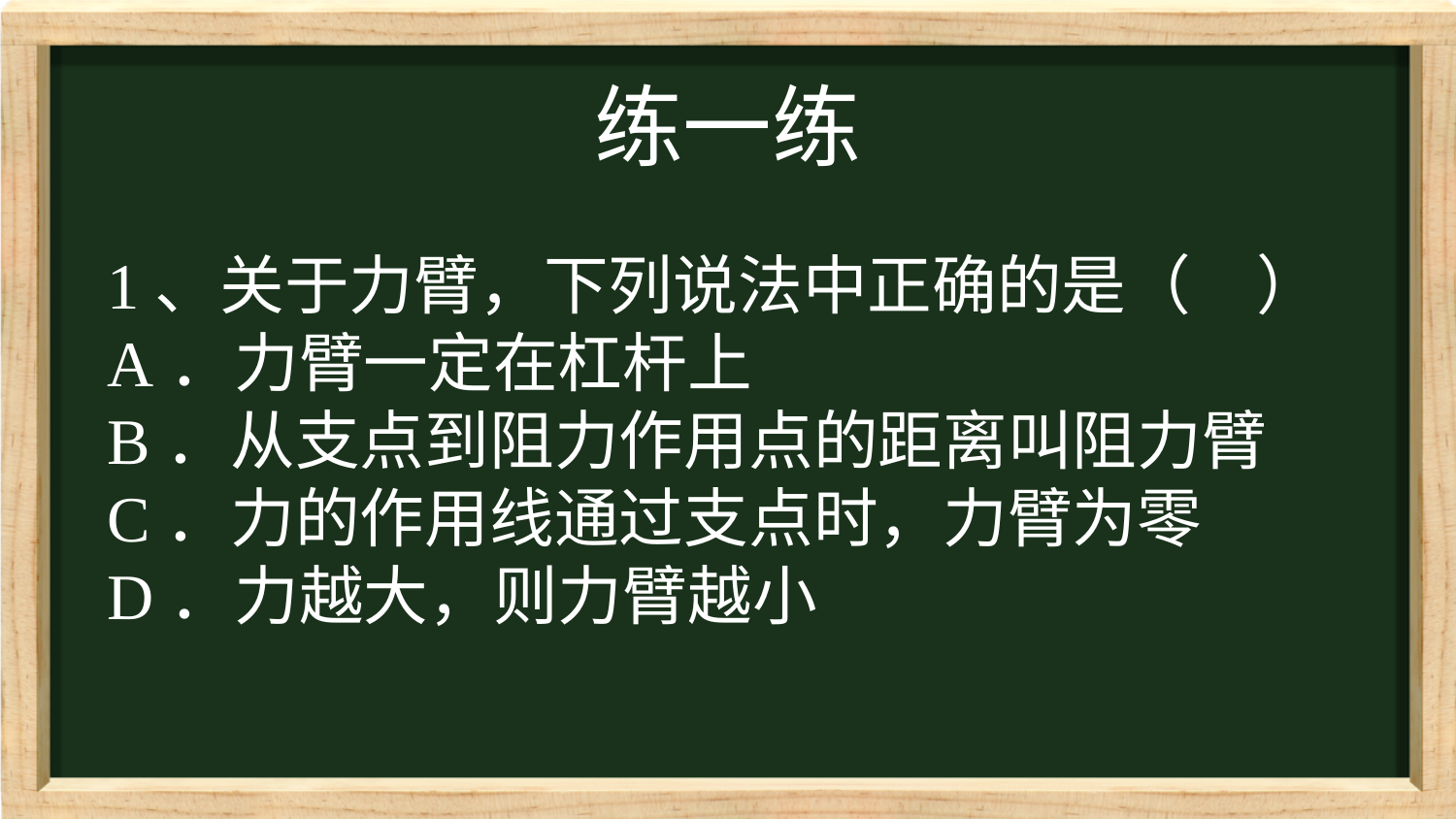

练一练
1、关于力臂，下列说法中正确的是（　）
A．力臂一定在杠杆上
B．从支点到阻力作用点的距离叫阻力臂
C．力的作用线通过支点时，力臂为零
D．力越大，则力臂越小